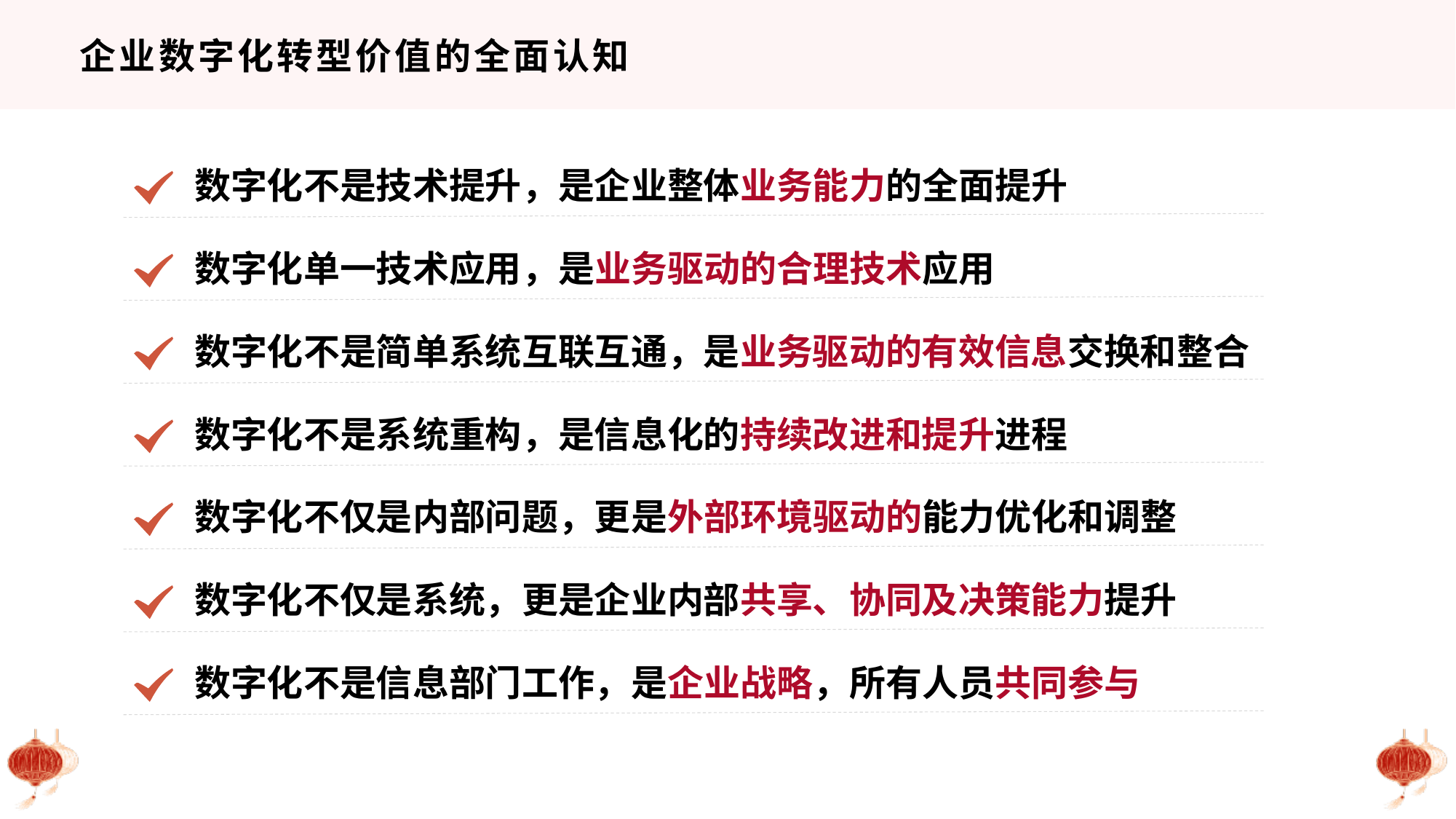

# 企业数字化转型价值的全面认知
数字化不是技术提升，是企业整体业务能力的全面提升

数字化单一技术应用，是业务驱动的合理技术应用

数字化不是简单系统互联互通，是业务驱动的有效信息交换和整合

数字化不是系统重构，是信息化的持续改进和提升进程

数字化不仅是内部问题，更是外部环境驱动的能力优化和调整

数字化不仅是系统，更是企业内部共享、协同及决策能力提升

数字化不是信息部门工作，是企业战略，所有人员共同参与